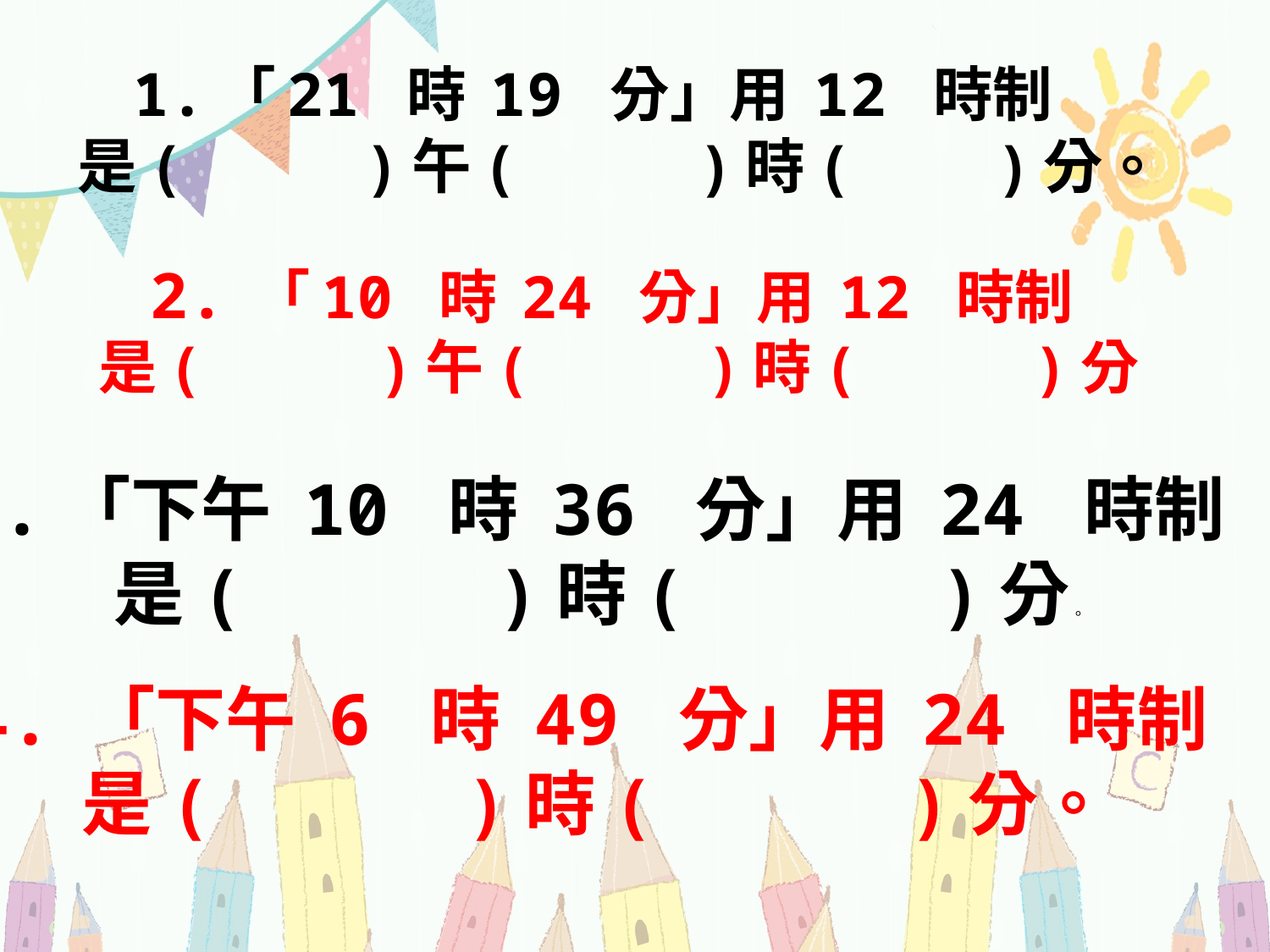

# 1.「21 時 19 分」用 12 時制 是(     )午(     )時(    )分。
2. 「10 時 24 分」用 12 時制
是(     )午(     )時(     )分
3.「下午 10 時 36 分」用 24 時制
是(      )時(      )分。
4. 「下午 6 時 49 分」用 24 時制
是(      )時(      )分。